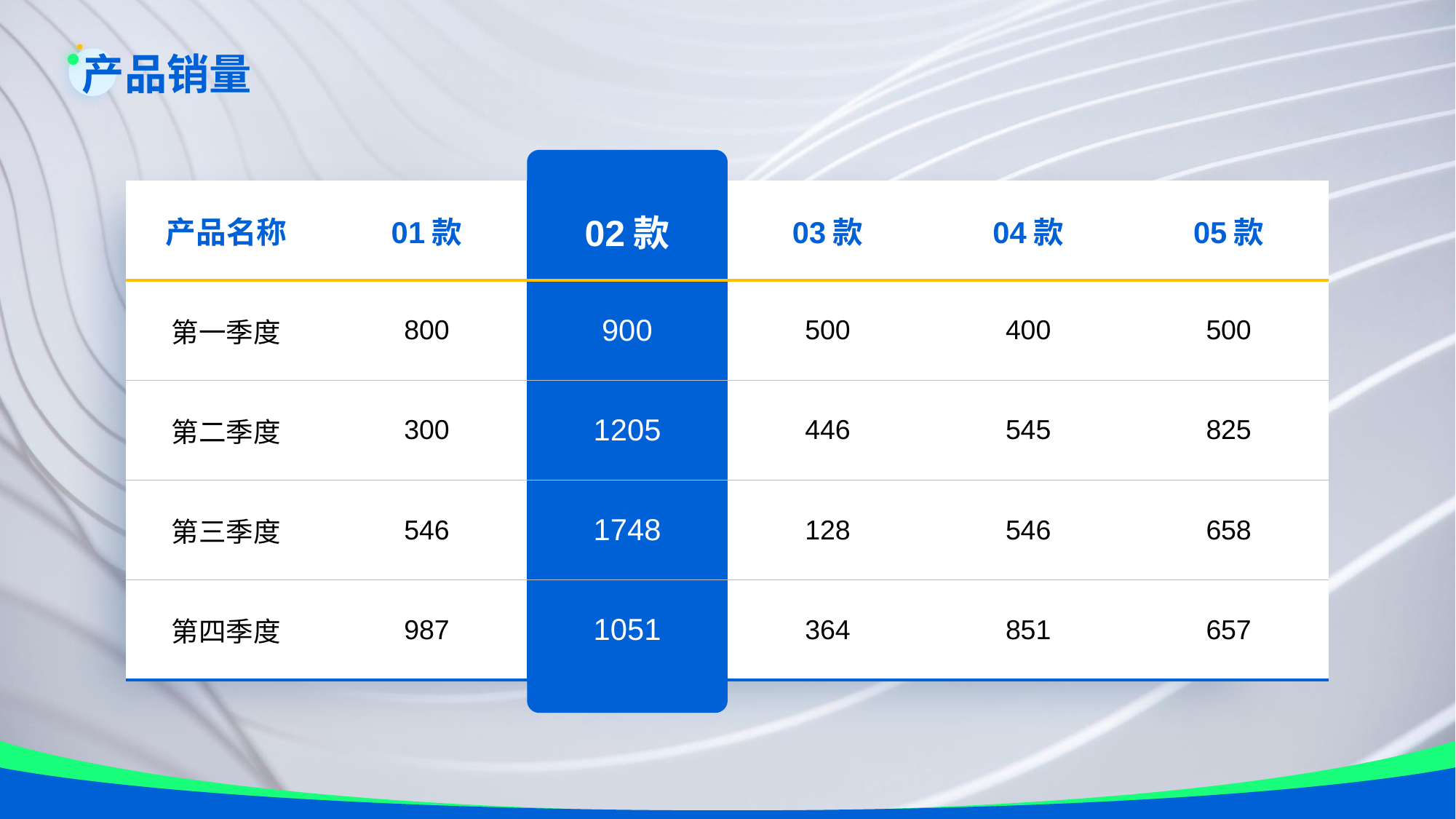

产品销量

| 产品名称 | 01款 | 02款 | 03款 | 04款 | 05款 |
| --- | --- | --- | --- | --- | --- |
| 第一季度 | 800 | 900 | 500 | 400 | 500 |
| 第二季度 | 300 | 1205 | 446 | 545 | 825 |
| 第三季度 | 546 | 1748 | 128 | 546 | 658 |
| 第四季度 | 987 | 1051 | 364 | 851 | 657 |